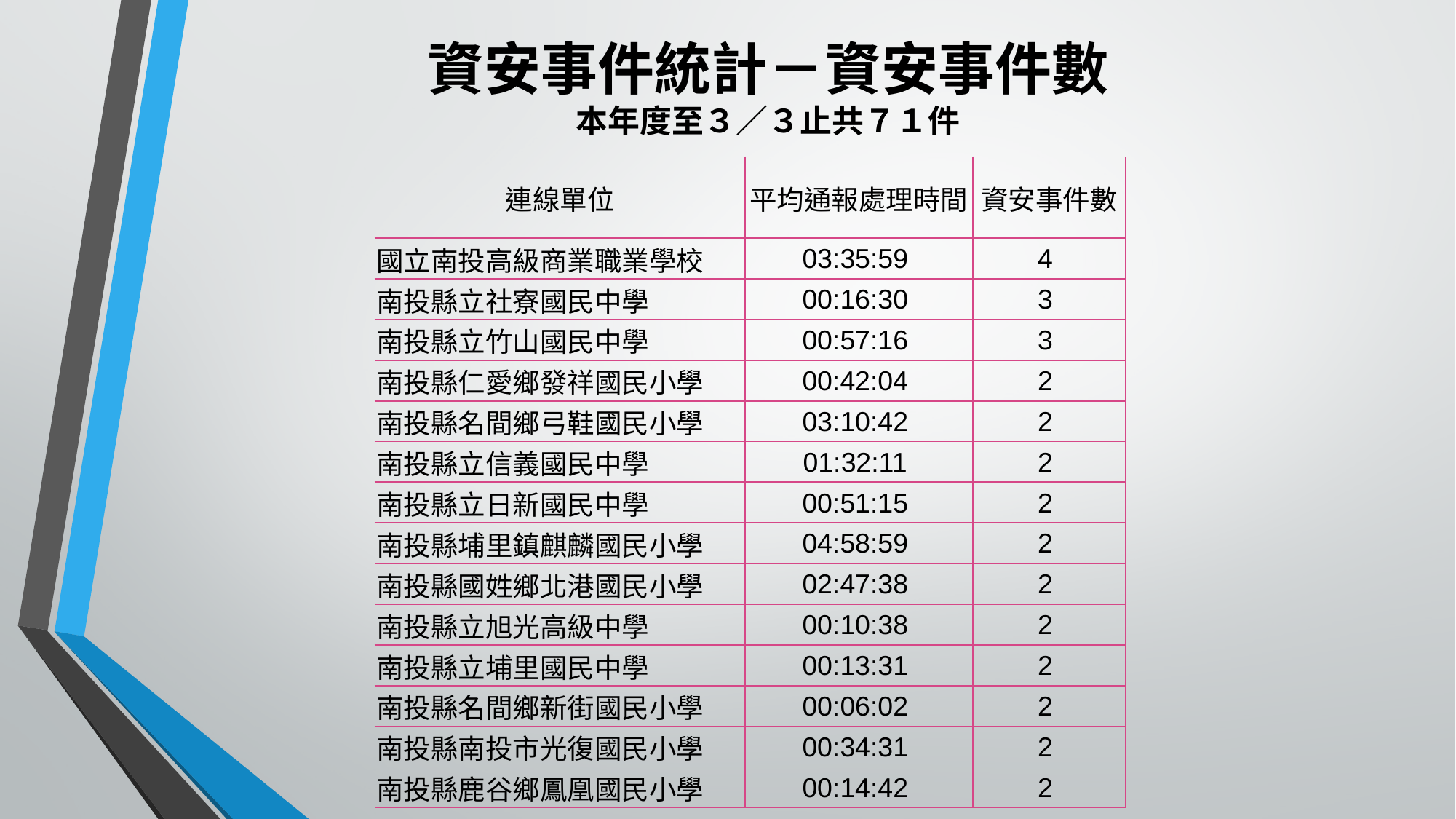

# 資安事件統計－資安事件數 本年度至３／３止共７１件
| 連線單位 | 平均通報處理時間 | 資安事件數 |
| --- | --- | --- |
| 國立南投高級商業職業學校 | 03:35:59 | 4 |
| 南投縣立社寮國民中學 | 00:16:30 | 3 |
| 南投縣立竹山國民中學 | 00:57:16 | 3 |
| 南投縣仁愛鄉發祥國民小學 | 00:42:04 | 2 |
| 南投縣名間鄉弓鞋國民小學 | 03:10:42 | 2 |
| 南投縣立信義國民中學 | 01:32:11 | 2 |
| 南投縣立日新國民中學 | 00:51:15 | 2 |
| 南投縣埔里鎮麒麟國民小學 | 04:58:59 | 2 |
| 南投縣國姓鄉北港國民小學 | 02:47:38 | 2 |
| 南投縣立旭光高級中學 | 00:10:38 | 2 |
| 南投縣立埔里國民中學 | 00:13:31 | 2 |
| 南投縣名間鄉新街國民小學 | 00:06:02 | 2 |
| 南投縣南投市光復國民小學 | 00:34:31 | 2 |
| 南投縣鹿谷鄉鳳凰國民小學 | 00:14:42 | 2 |